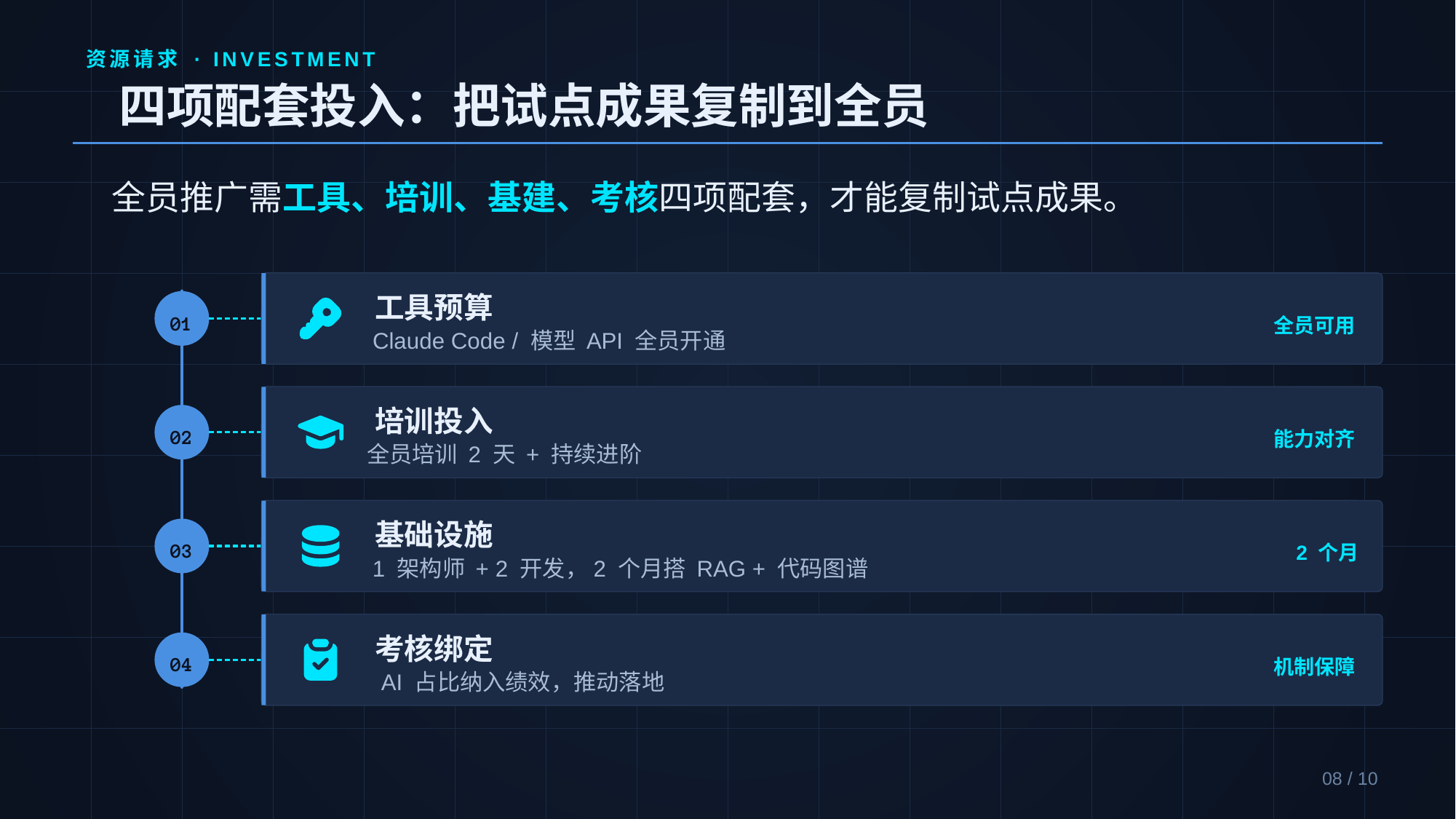

资源请求 · INVESTMENT
四项配套投入：把试点成果复制到全员

全员推广需工具、培训、基建、考核四项配套，才能复制试点成果。

工具预算

01
全员可用

Claude Code / 模型 API 全员开通

培训投入

02
能力对齐

全员培训 2 天 + 持续进阶

基础设施

03
2 个月

1 架构师 + 2 开发，2 个月搭 RAG + 代码图谱

考核绑定

04
机制保障

AI 占比纳入绩效，推动落地
08 / 10